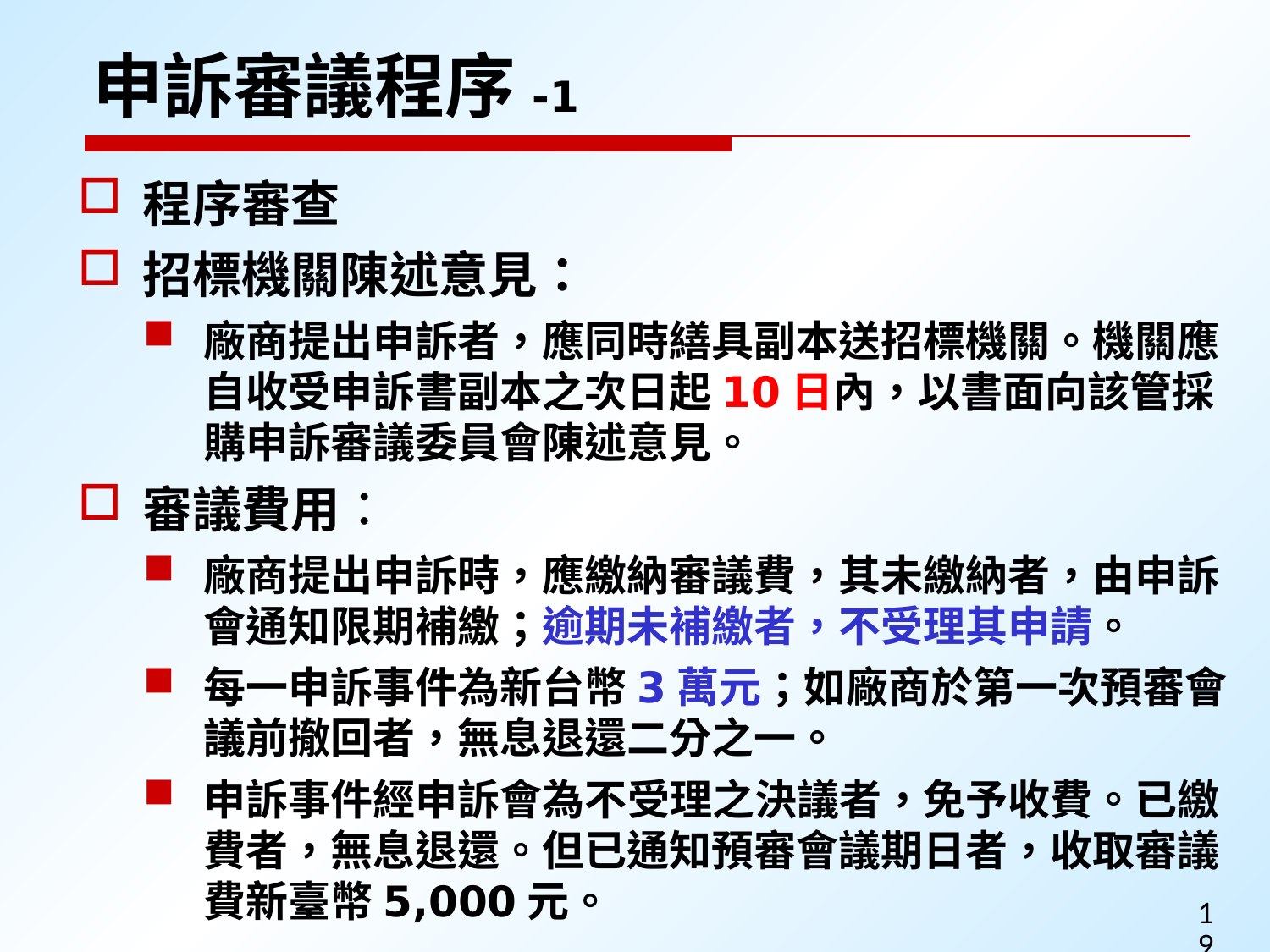

申訴審議程序-1
程序審查
招標機關陳述意見：
廠商提出申訴者，應同時繕具副本送招標機關。機關應自收受申訴書副本之次日起10日內，以書面向該管採購申訴審議委員會陳述意見。
審議費用：
廠商提出申訴時，應繳納審議費，其未繳納者，由申訴會通知限期補繳；逾期未補繳者，不受理其申請。
每一申訴事件為新台幣3萬元；如廠商於第一次預審會議前撤回者，無息退還二分之一。
申訴事件經申訴會為不受理之決議者，免予收費。已繳費者，無息退還。但已通知預審會議期日者，收取審議費新臺幣5,000元。